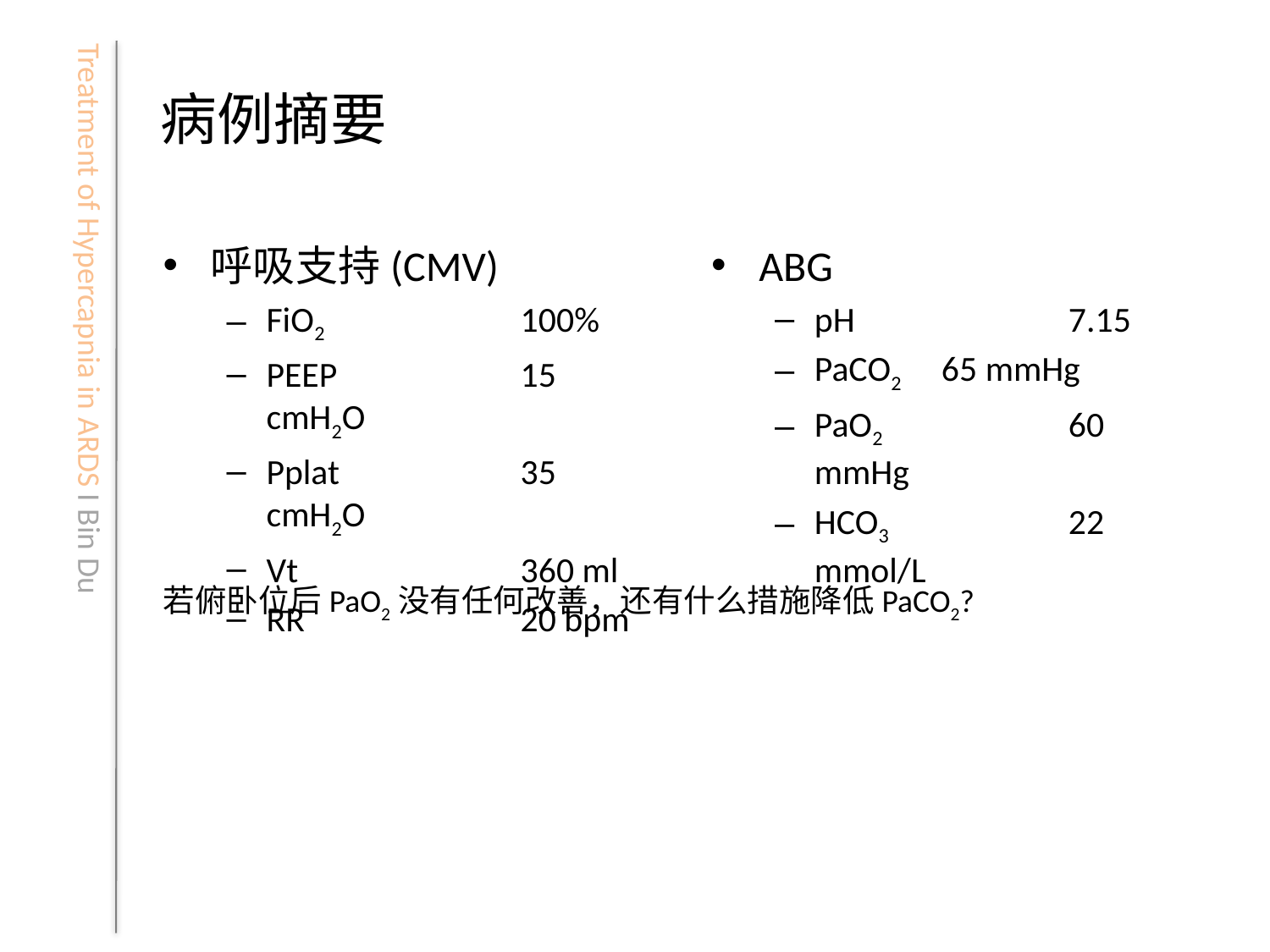

# 病例摘要
呼吸支持(CMV)
FiO2		100%
PEEP		15 cmH2O
Pplat		35 cmH2O
Vt		360 ml
RR		20 bpm
ABG
pH		7.15
PaCO2	65 mmHg
PaO2		60 mmHg
HCO3		22 mmol/L
若俯卧位后PaO2没有任何改善，还有什么措施降低PaCO2?